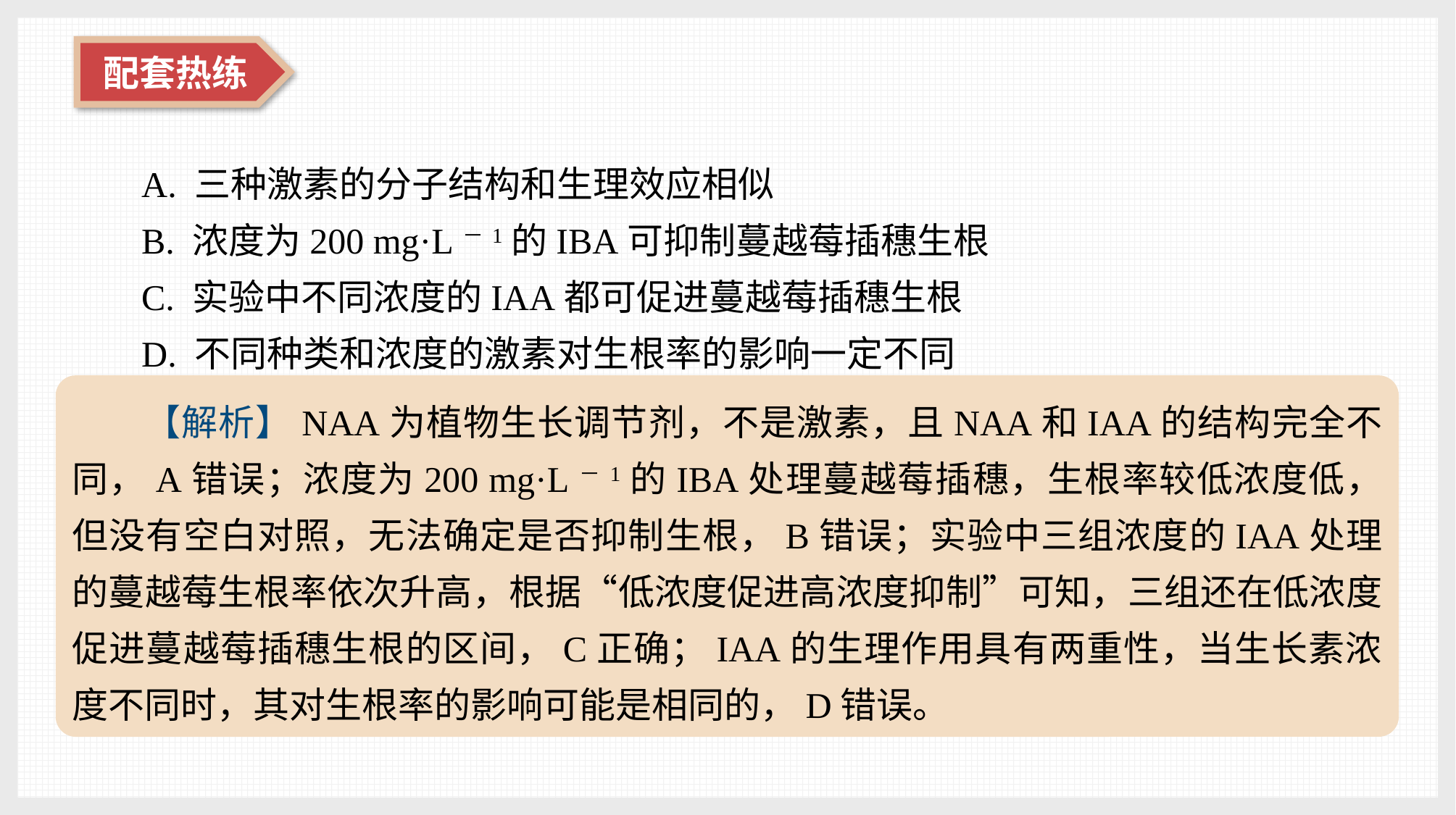

A. 三种激素的分子结构和生理效应相似
B. 浓度为200 mg·L－1的IBA可抑制蔓越莓插穗生根
C. 实验中不同浓度的IAA都可促进蔓越莓插穗生根
D. 不同种类和浓度的激素对生根率的影响一定不同
【解析】NAA为植物生长调节剂，不是激素，且NAA和IAA的结构完全不同，A错误；浓度为200 mg·L－1的IBA处理蔓越莓插穗，生根率较低浓度低，但没有空白对照，无法确定是否抑制生根，B错误；实验中三组浓度的IAA处理的蔓越莓生根率依次升高，根据“低浓度促进高浓度抑制”可知，三组还在低浓度促进蔓越莓插穗生根的区间，C正确；IAA的生理作用具有两重性，当生长素浓度不同时，其对生根率的影响可能是相同的，D错误。